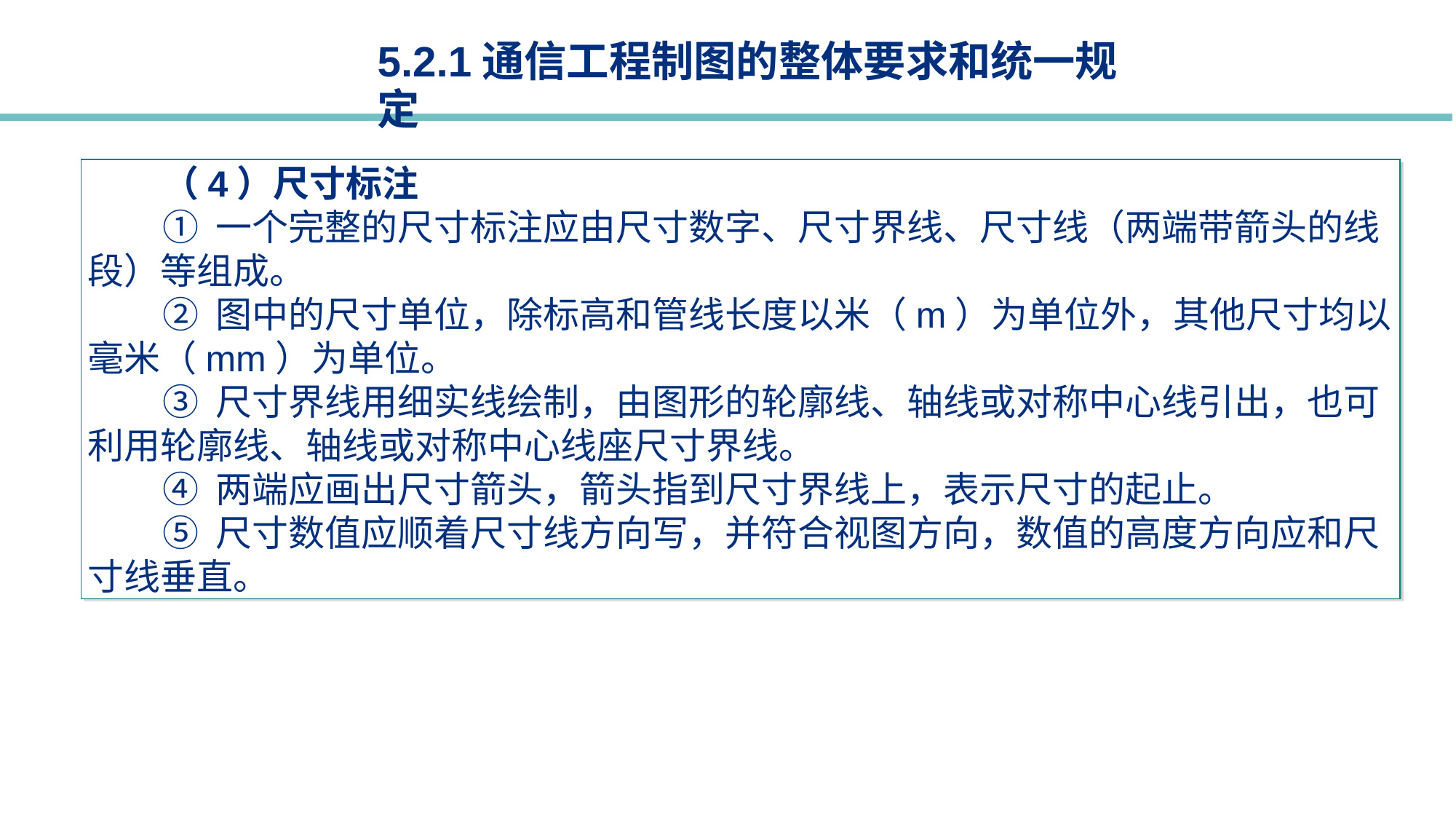

5.2.1通信工程制图的整体要求和统一规定
（4）尺寸标注
① 一个完整的尺寸标注应由尺寸数字、尺寸界线、尺寸线（两端带箭头的线段）等组成。
② 图中的尺寸单位，除标高和管线长度以米（m）为单位外，其他尺寸均以毫米（mm）为单位。
③ 尺寸界线用细实线绘制，由图形的轮廓线、轴线或对称中心线引出，也可利用轮廓线、轴线或对称中心线座尺寸界线。
④ 两端应画出尺寸箭头，箭头指到尺寸界线上，表示尺寸的起止。
⑤ 尺寸数值应顺着尺寸线方向写，并符合视图方向，数值的高度方向应和尺寸线垂直。